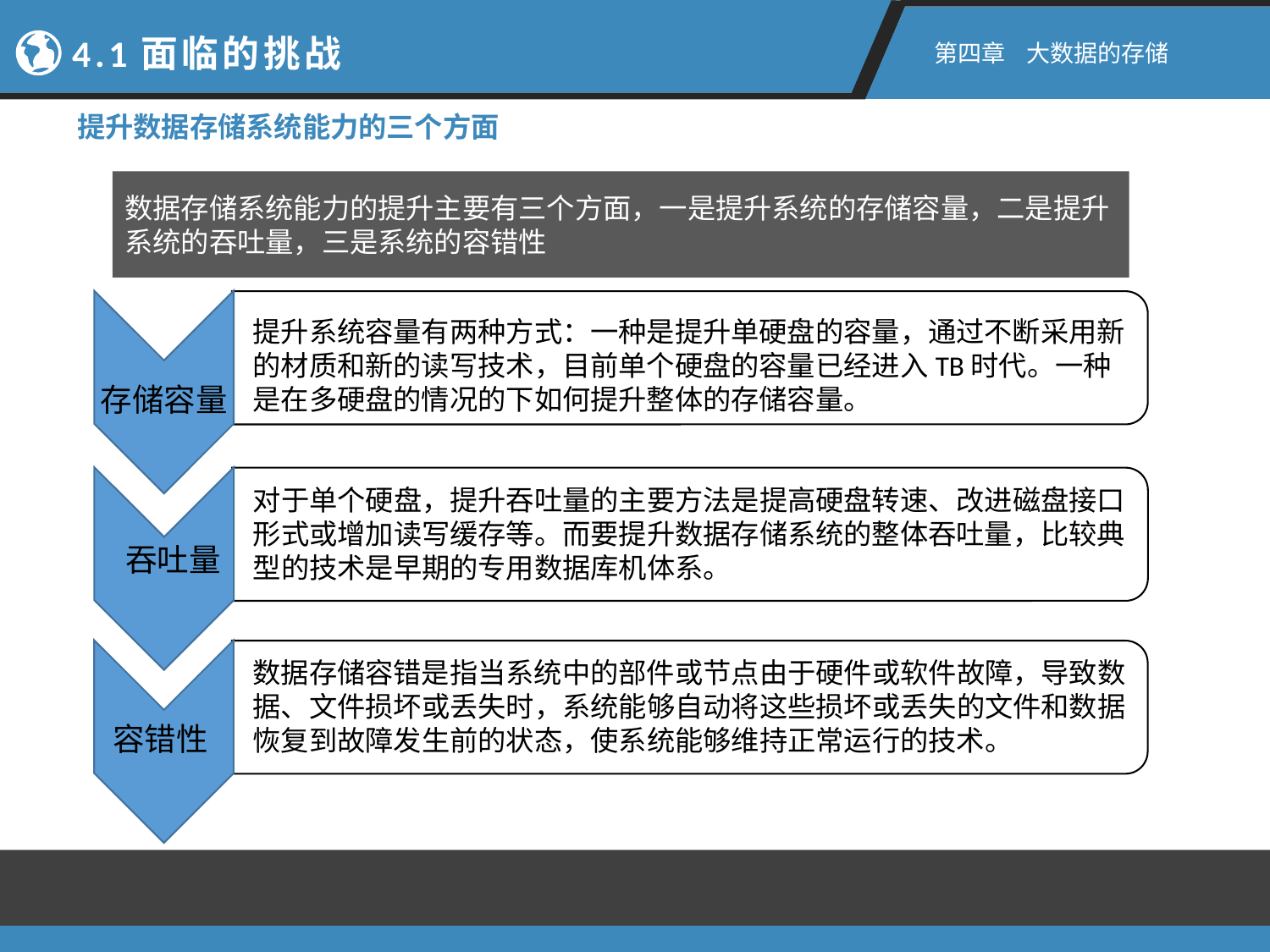

4.1面临的挑战

第四章    大数据的存储
提升数据存储系统能力的三个方面
数据存储系统能力的提升主要有三个方面，一是提升系统的存储容量，二是提升系统的吞吐量，三是系统的容错性

提升系统容量有两种方式：一种是提升单硬盘的容量，通过不断采用新的材质和新的读写技术，目前单个硬盘的容量已经进入TB时代。一种是在多硬盘的情况的下如何提升整体的存储容量。

存储容量

对于单个硬盘，提升吞吐量的主要方法是提高硬盘转速、改进磁盘接口形式或增加读写缓存等。而要提升数据存储系统的整体吞吐量，比较典型的技术是早期的专用数据库机体系。

吞吐量

数据存储容错是指当系统中的部件或节点由于硬件或软件故障，导致数据、文件损坏或丢失时，系统能够自动将这些损坏或丢失的文件和数据恢复到故障发生前的状态，使系统能够维持正常运行的技术。

容错性